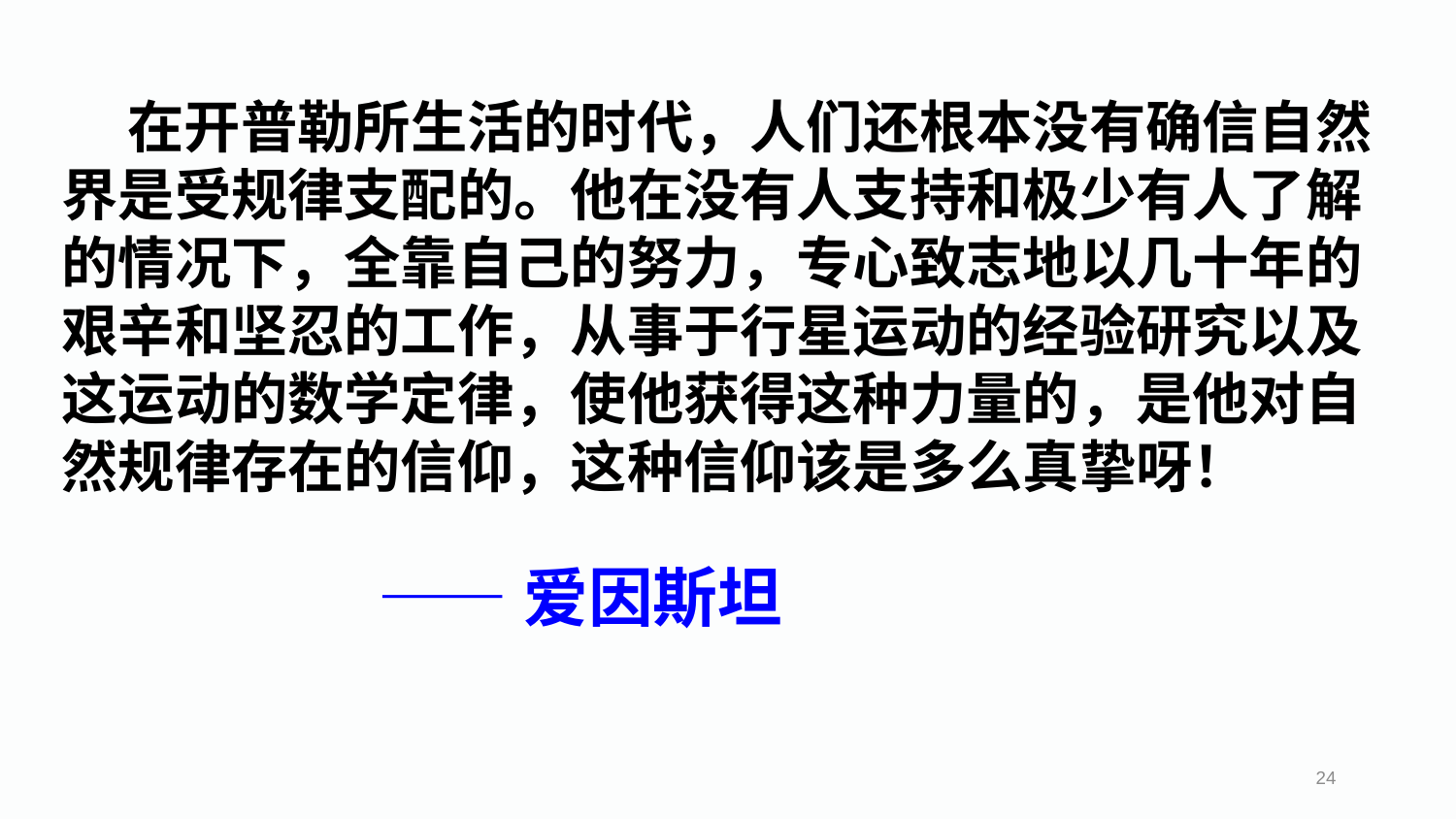

在开普勒所生活的时代，人们还根本没有确信自然界是受规律支配的。他在没有人支持和极少有人了解的情况下，全靠自己的努力，专心致志地以几十年的艰辛和坚忍的工作，从事于行星运动的经验研究以及这运动的数学定律，使他获得这种力量的，是他对自然规律存在的信仰，这种信仰该是多么真挚呀！

                             ——爱因斯坦
24